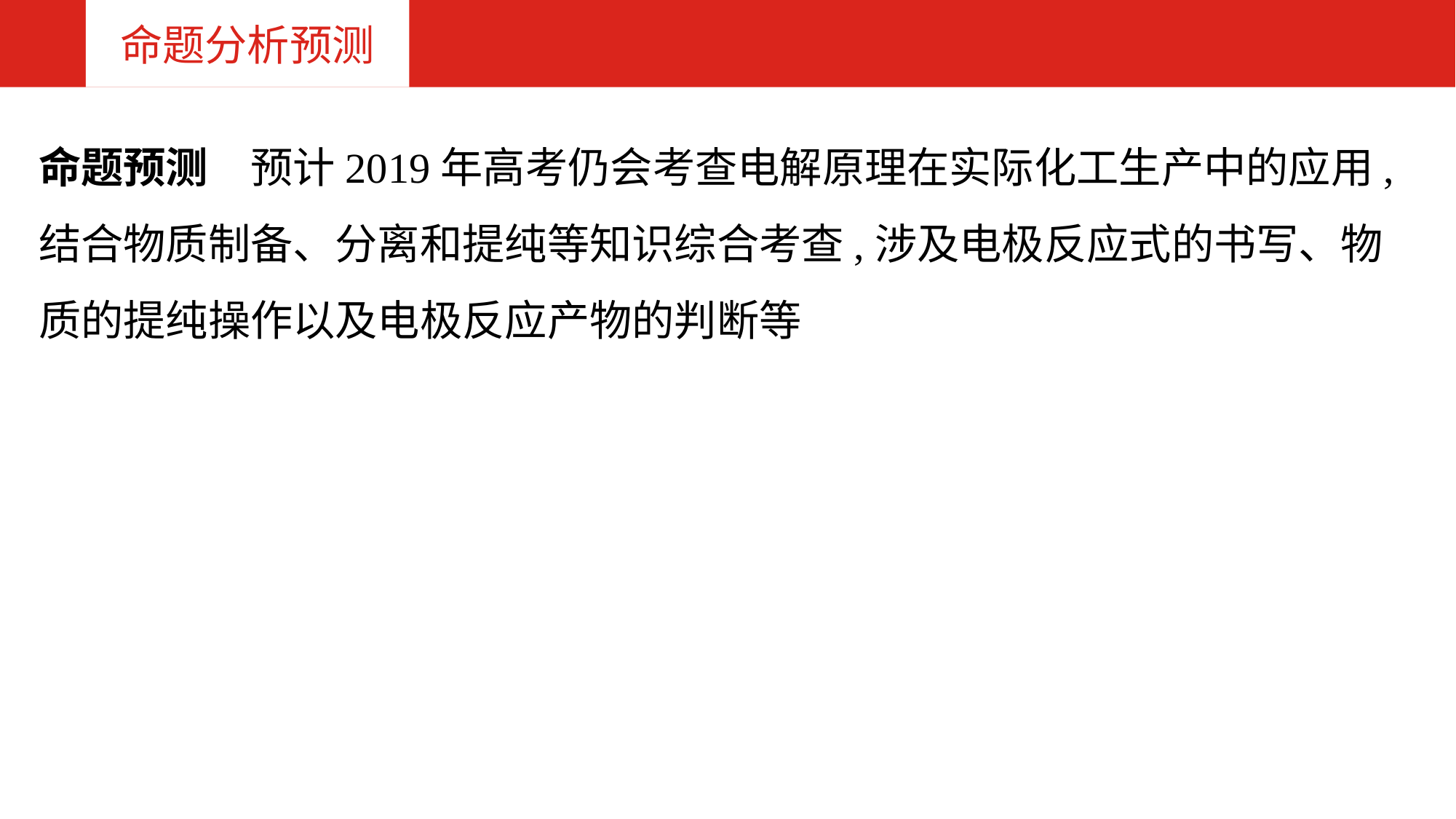

命题分析预测
命题预测　预计2019年高考仍会考查电解原理在实际化工生产中的应用,结合物质制备、分离和提纯等知识综合考查,涉及电极反应式的书写、物质的提纯操作以及电极反应产物的判断等